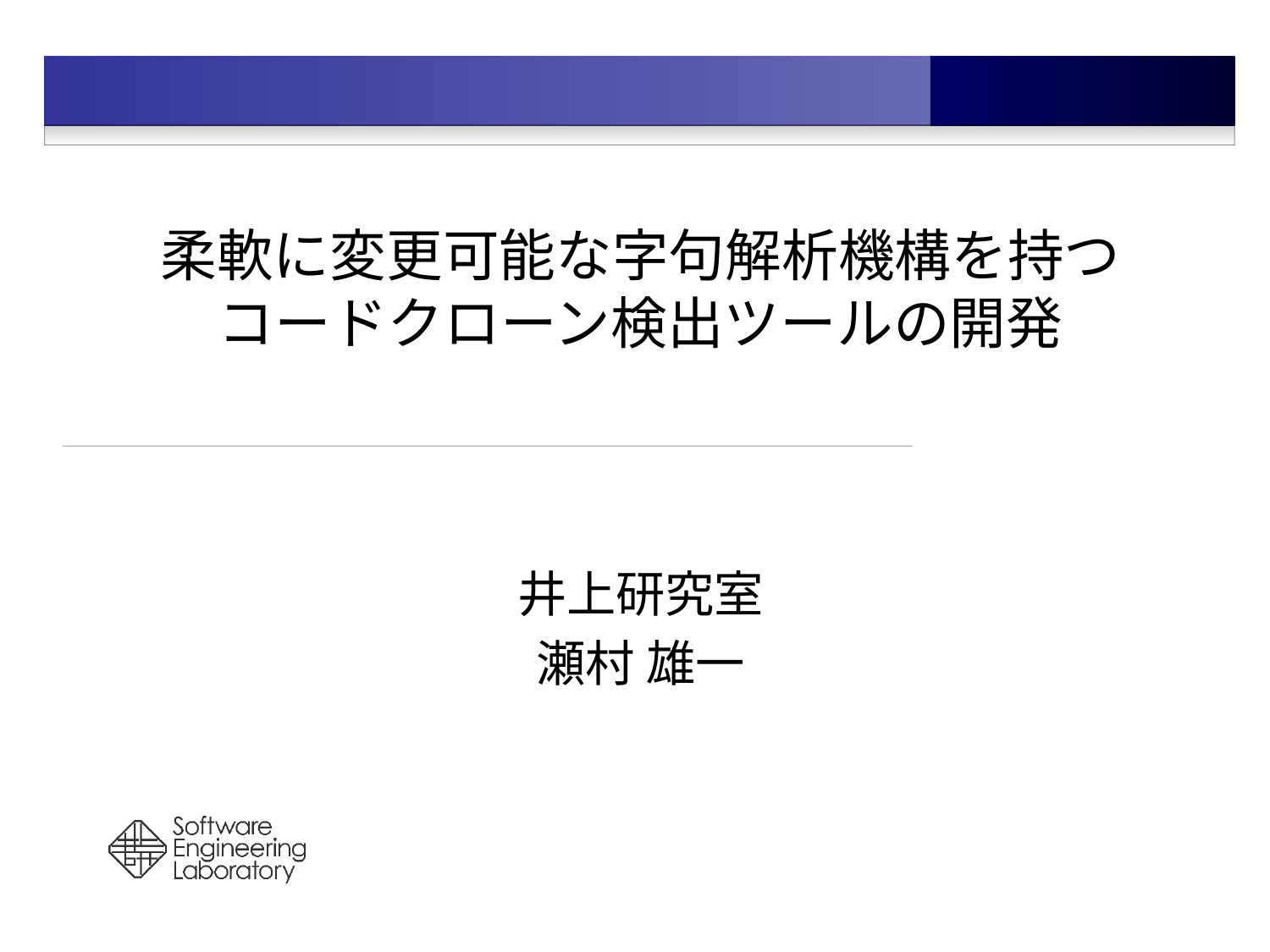

# 柔軟に変更可能な字句解析機構を持つ コードクローン検出ツールの開発
井上研究室
瀬村 雄一